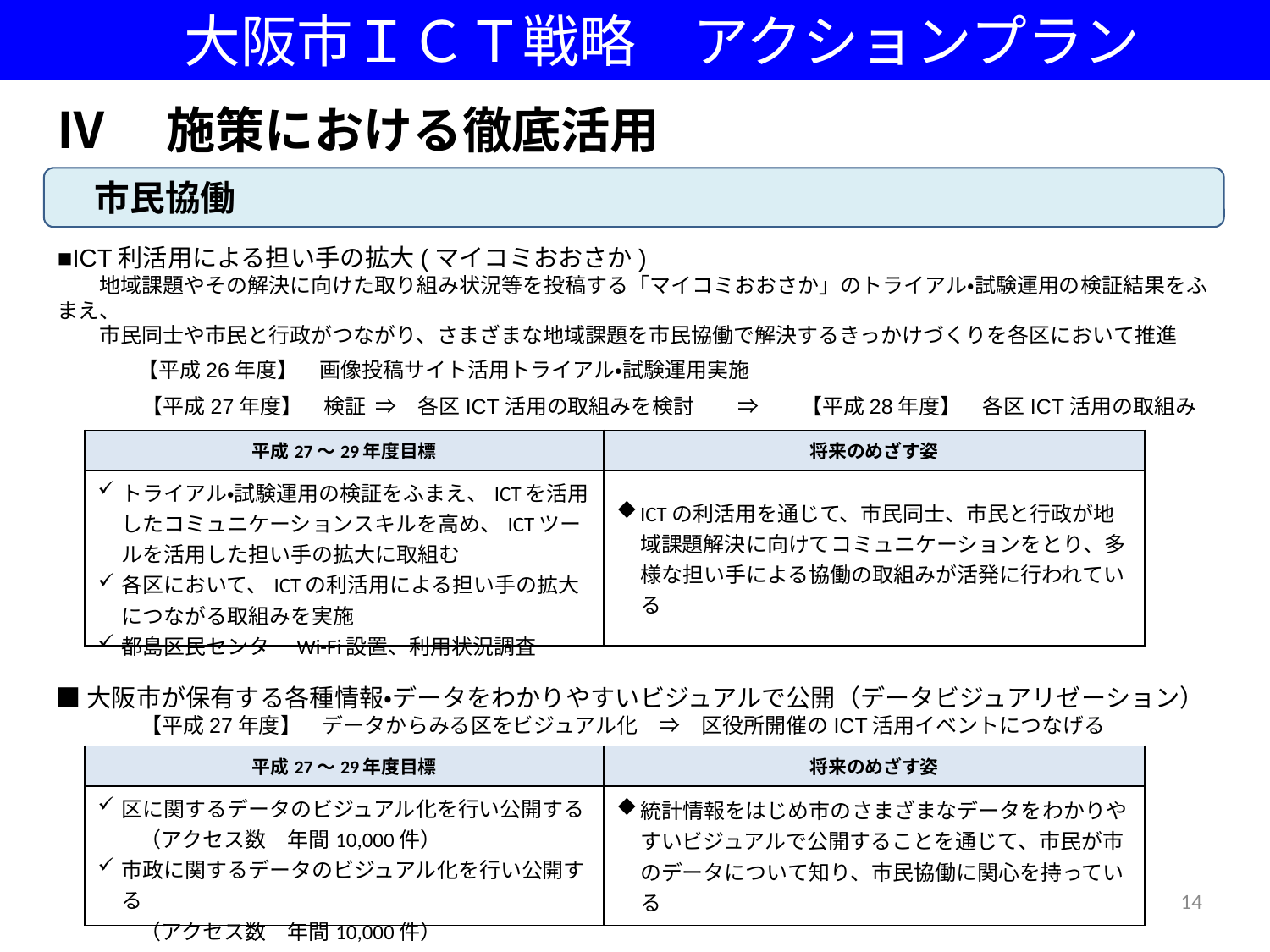

大阪市ＩＣＴ戦略　アクションプラン
Ⅳ　施策における徹底活用
　市民協働
■ICT利活用による担い手の拡大(マイコミおおさか)
　　地域課題やその解決に向けた取り組み状況等を投稿する「マイコミおおさか」のトライアル・試験運用の検証結果をふまえ、
　　市民同士や市民と行政がつながり、さまざまな地域課題を市民協働で解決するきっかけづくりを各区において推進
　　　 【平成26年度】　画像投稿サイト活用トライアル・試験運用実施
　　　　【平成27年度】　検証  ⇒　各区ICT活用の取組みを検討　　⇒　　【平成28年度】　各区ICT活用の取組み
　　　＜都島区＞　都島区民センター　Wi-Fi設置　⇒　利用状況を調査

| 平成27～29年度目標 | 将来のめざす姿 |
| --- | --- |
| トライアル・試験運用の検証をふまえ、ICTを活用したコミュニケーションスキルを高め、ICTツールを活用した担い手の拡大に取組む 各区において、ICTの利活用による担い手の拡大につながる取組みを実施 都島区民センターWi-Fi設置、利用状況調査 | ICTの利活用を通じて、市民同士、市民と行政が地域課題解決に向けてコミュニケーションをとり、多様な担い手による協働の取組みが活発に行われている |
■大阪市が保有する各種情報・データをわかりやすいビジュアルで公開（データビジュアリゼーション）
　　　　【平成27年度】　データからみる区をビジュアル化　⇒　区役所開催のICT活用イベントにつなげる
| 平成27～29年度目標 | 将来のめざす姿 |
| --- | --- |
| 区に関するデータのビジュアル化を行い公開する 　　（アクセス数　年間10,000件） 市政に関するデータのビジュアル化を行い公開する 　　（アクセス数　年間10,000件） | 統計情報をはじめ市のさまざまなデータをわかりやすいビジュアルで公開することを通じて、市民が市のデータについて知り、市民協働に関心を持っている |
14